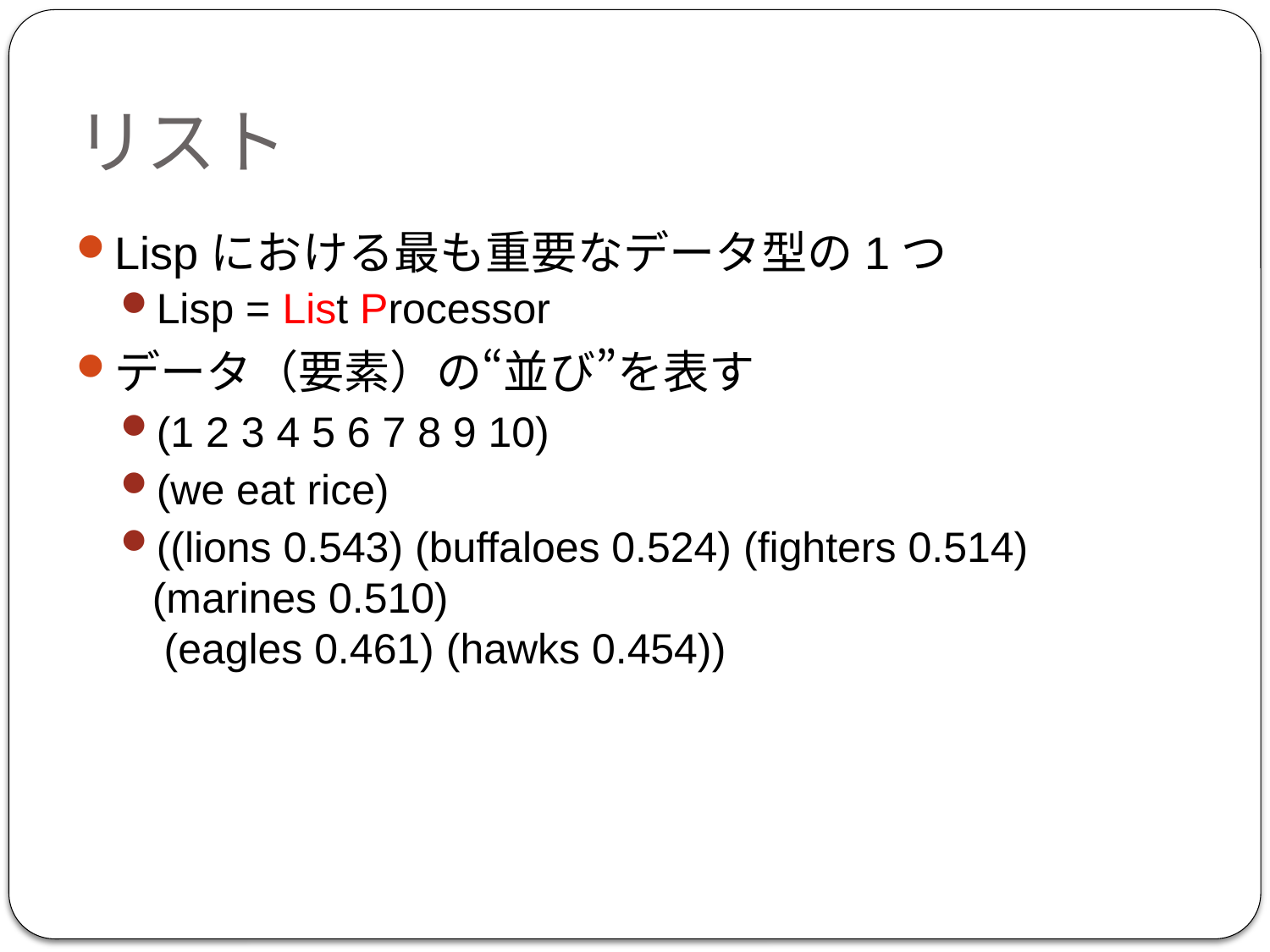

リスト
Lispにおける最も重要なデータ型の1つ
Lisp = List Processor
データ（要素）の“並び”を表す
(1 2 3 4 5 6 7 8 9 10)
(we eat rice)
((lions 0.543) (buffaloes 0.524) (fighters 0.514) (marines 0.510)
 (eagles 0.461) (hawks 0.454))